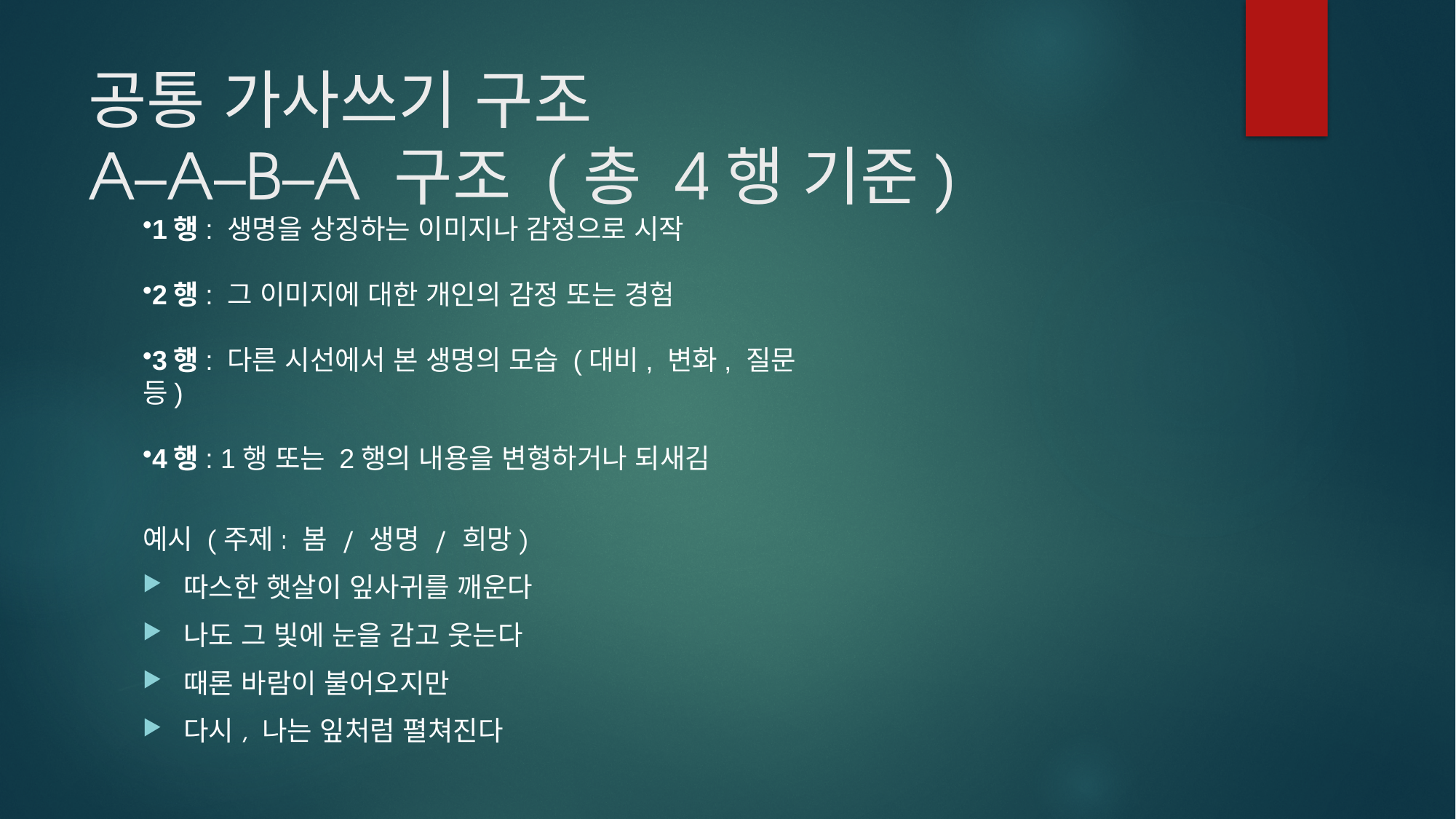

# 공통 가사쓰기 구조 A–A–B–A 구조 (총 4행 기준)
1행: 생명을 상징하는 이미지나 감정으로 시작

2행: 그 이미지에 대한 개인의 감정 또는 경험

3행: 다른 시선에서 본 생명의 모습 (대비, 변화, 질문 등)

4행: 1행 또는 2행의 내용을 변형하거나 되새김

예시 (주제: 봄 / 생명 / 희망)
따스한 햇살이 잎사귀를 깨운다
나도 그 빛에 눈을 감고 웃는다
때론 바람이 불어오지만
다시, 나는 잎처럼 펼쳐진다